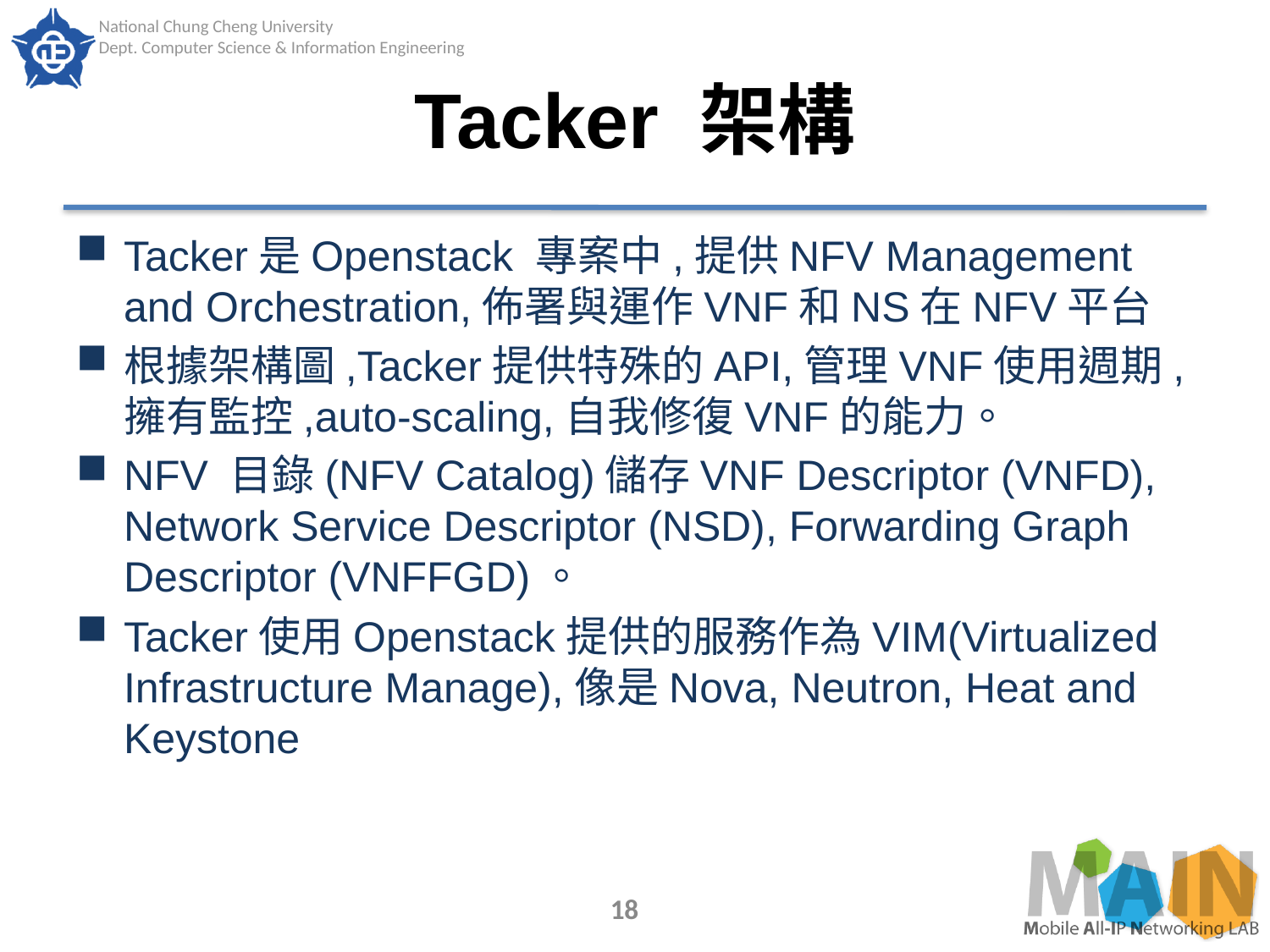

# Tacker 架構
Tacker是Openstack 專案中,提供NFV Management and Orchestration,佈署與運作VNF和NS在NFV平台
根據架構圖,Tacker提供特殊的API,管理VNF使用週期,擁有監控,auto-scaling,自我修復VNF的能力。
NFV 目錄(NFV Catalog)儲存VNF Descriptor (VNFD), Network Service Descriptor (NSD), Forwarding Graph Descriptor (VNFFGD)。
Tacker使用Openstack提供的服務作為VIM(Virtualized Infrastructure Manage),像是Nova, Neutron, Heat and Keystone
18